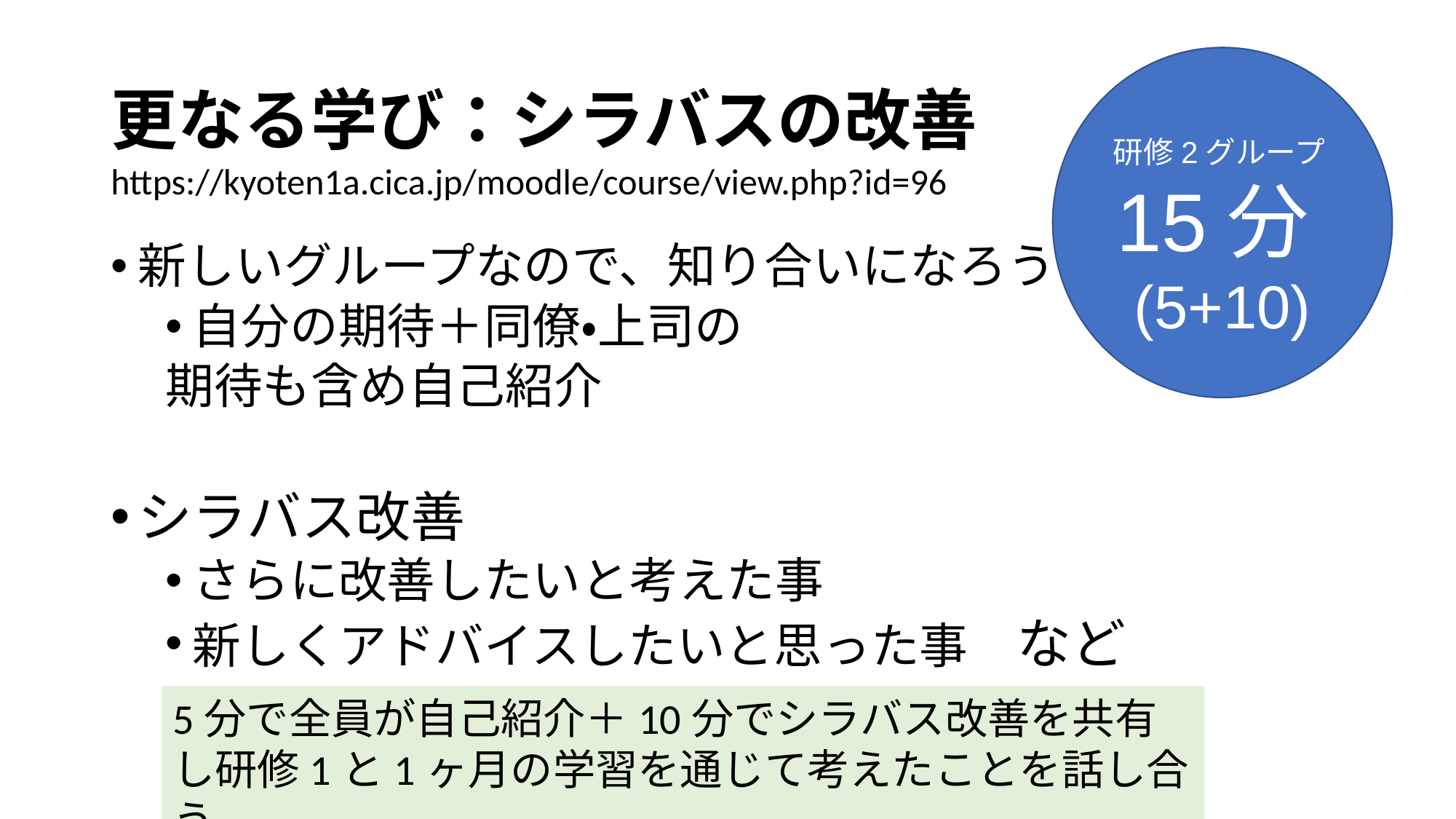

# 更なる学び：シラバスの改善

研修2グループ15分(5+10)

https://kyoten1a.cica.jp/moodle/course/view.php?id=96

新しいグループなので、知り合いになろう
自分の期待＋同僚・上司の
期待も含め自己紹介

シラバス改善
さらに改善したいと考えた事
新しくアドバイスしたいと思った事　など

5分で全員が自己紹介＋10分でシラバス改善を共有し研修1と1ヶ月の学習を通じて考えたことを話し合う